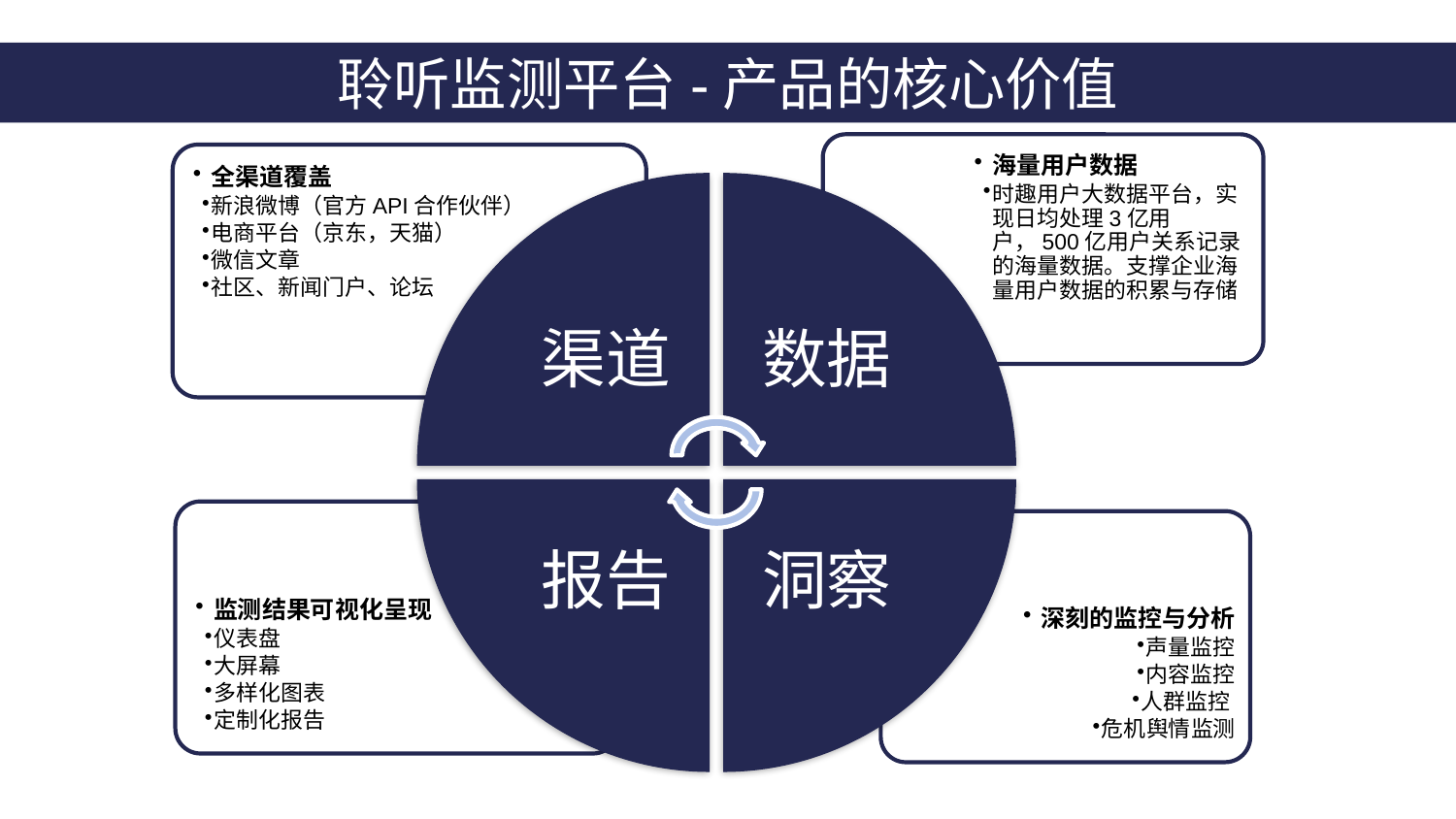

聆听监测平台-产品的核心价值
深刻的监控与分析
声量监控
内容监控
人群监控
危机舆情监测
监测结果可视化呈现
仪表盘
大屏幕
多样化图表
定制化报告
海量用户数据
时趣用户大数据平台，实现日均处理3亿用户，500亿用户关系记录的海量数据。支撑企业海量用户数据的积累与存储
全渠道覆盖
新浪微博（官方API合作伙伴）
电商平台（京东，天猫）
微信文章
社区、新闻门户、论坛
渠道
数据
洞察
报告